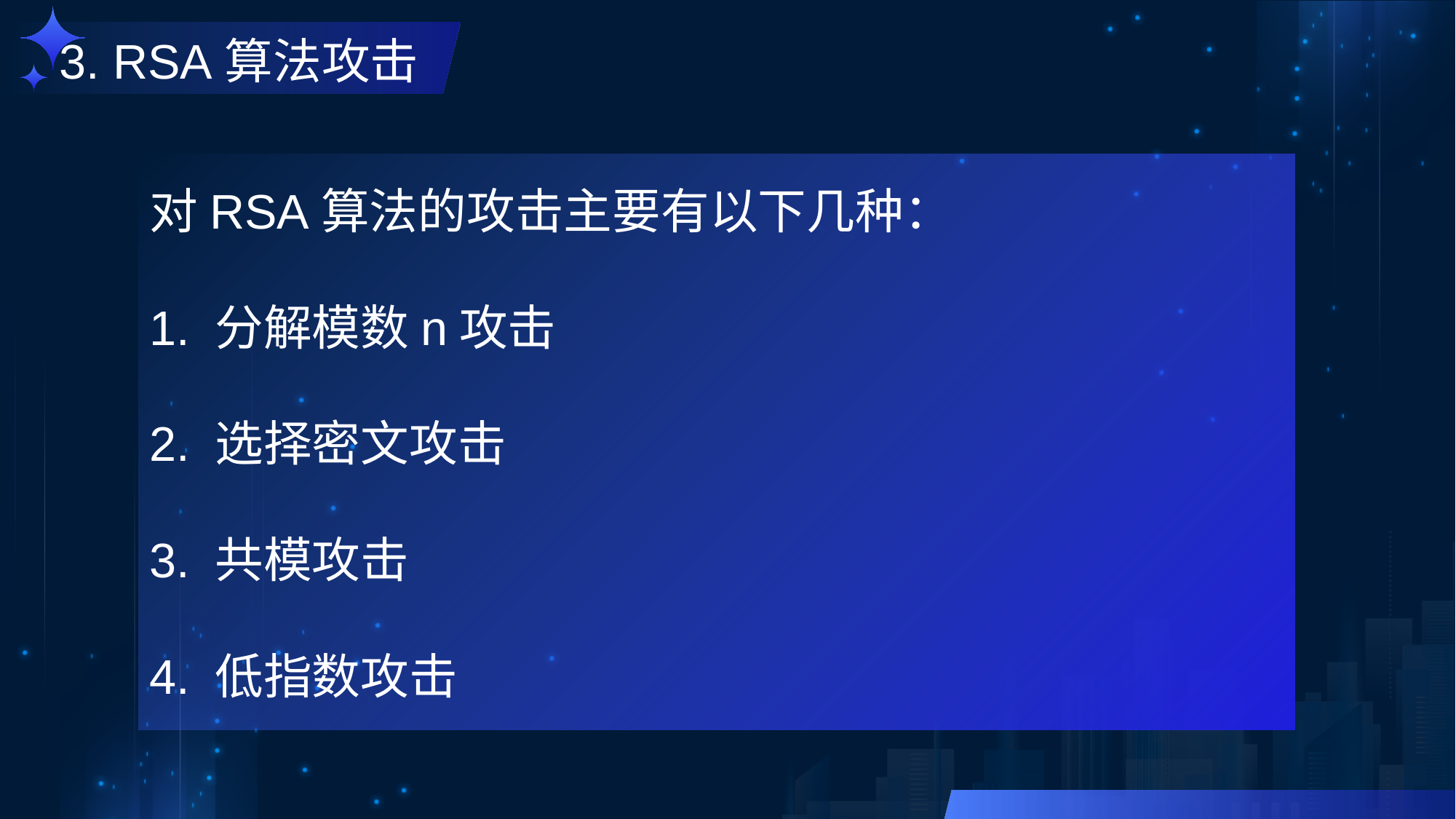

3. RSA算法攻击
对RSA算法的攻击主要有以下几种：

1. 分解模数n攻击

2. 选择密文攻击

3. 共模攻击

4. 低指数攻击